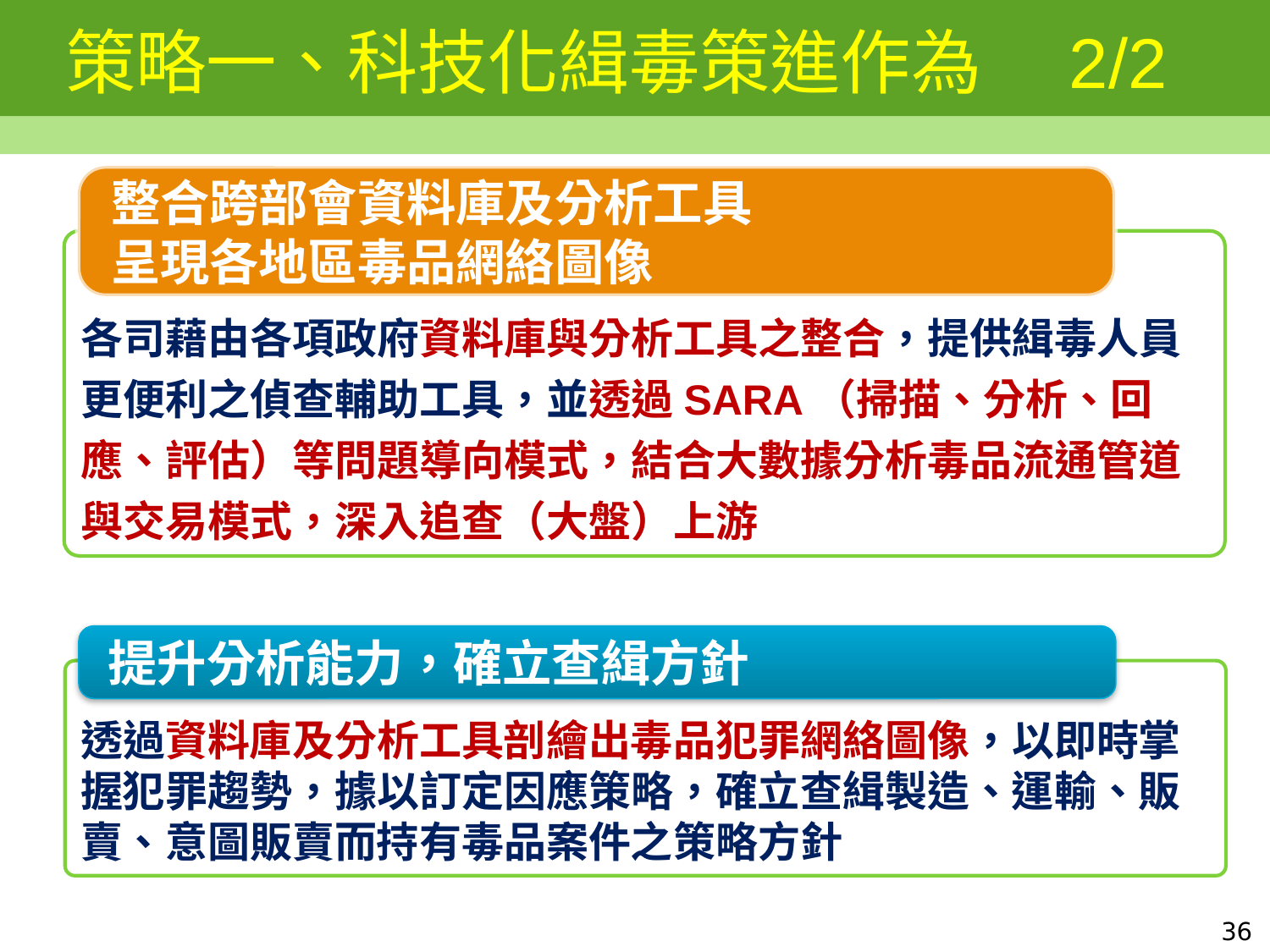

# 策略一、科技化緝毒策進作為　2/2
整合跨部會資料庫及分析工具
呈現各地區毒品網絡圖像
各司藉由各項政府資料庫與分析工具之整合，提供緝毒人員更便利之偵查輔助工具，並透過SARA（掃描、分析、回應、評估）等問題導向模式，結合大數據分析毒品流通管道與交易模式，深入追查（大盤）上游
提升分析能力，確立查緝方針
透過資料庫及分析工具剖繪出毒品犯罪網絡圖像，以即時掌握犯罪趨勢，據以訂定因應策略，確立查緝製造、運輸、販賣、意圖販賣而持有毒品案件之策略方針
36